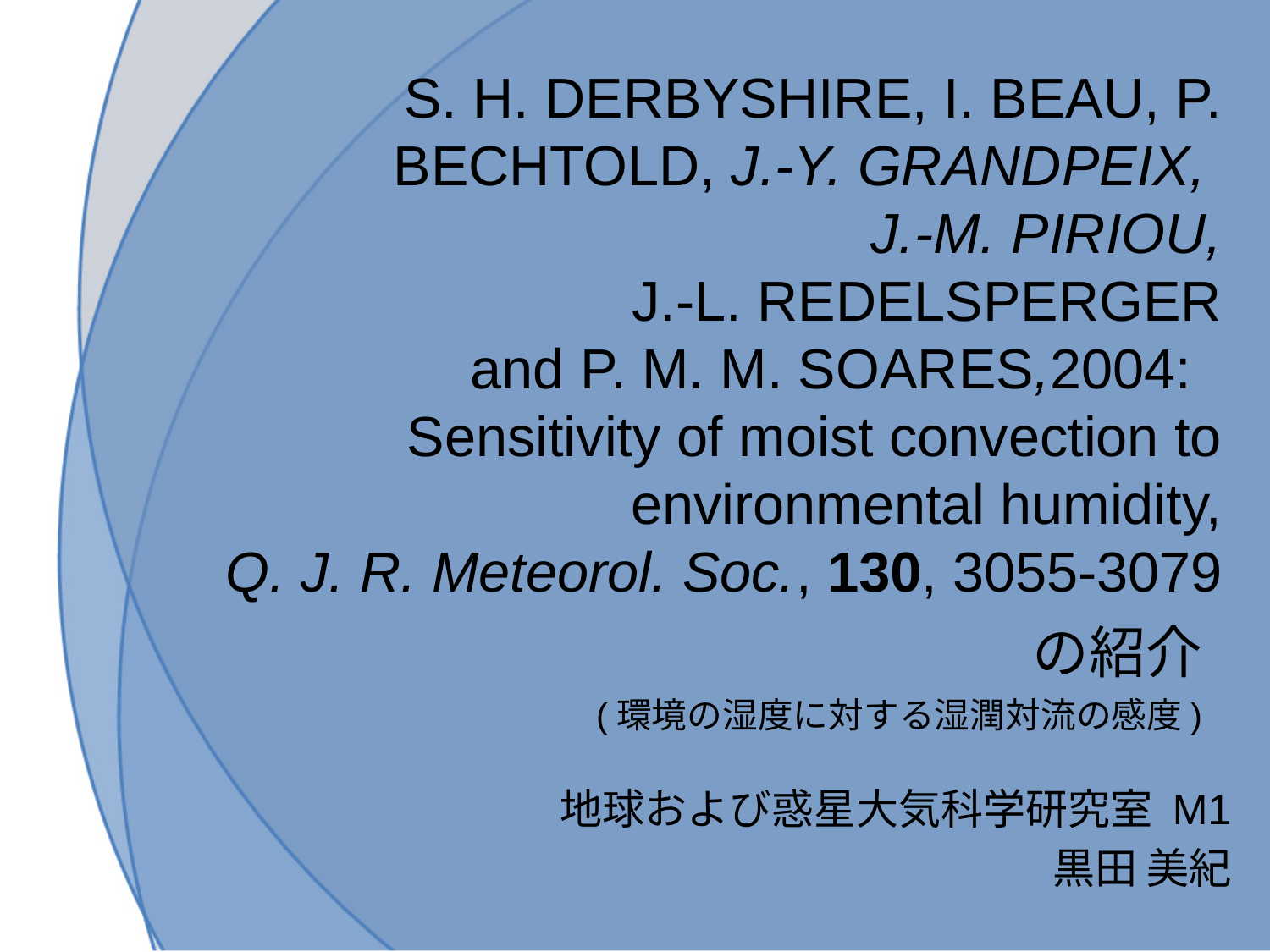

# S. H. DERBYSHIRE, I. BEAU, P. BECHTOLD, J.-Y. GRANDPEIX, J.-M. PIRIOU, J.-L. REDELSPERGER and P. M. M. SOARES,2004: Sensitivity of moist convection to environmental humidity, Q. J. R. Meteorol. Soc., 130, 3055-3079
の紹介
 (環境の湿度に対する湿潤対流の感度)
地球および惑星大気科学研究室 M1
黒田 美紀